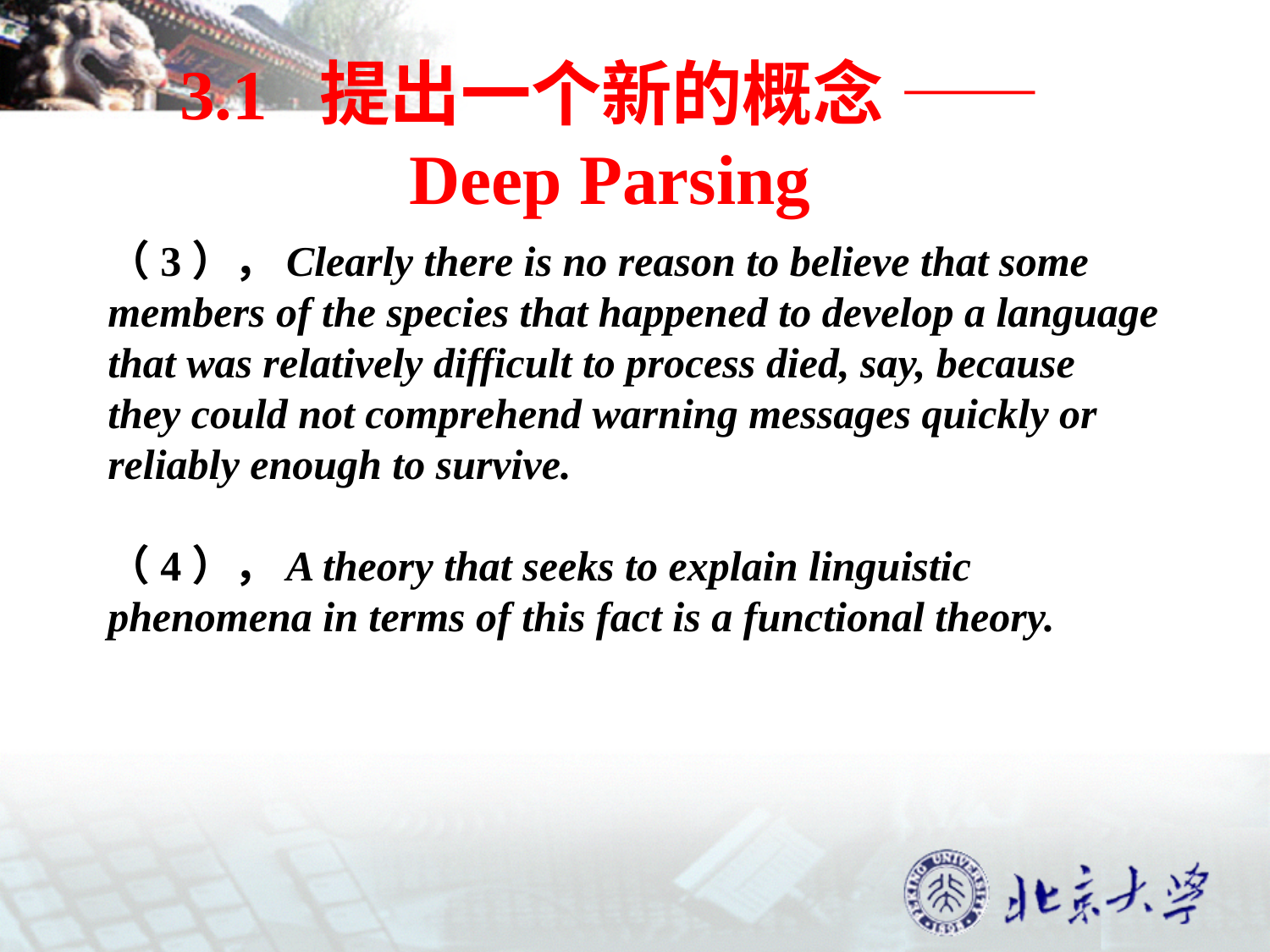

3.1  提出一个新的概念 —— Deep Parsing
（3），Clearly there is no reason to believe that some
members of the species that happened to develop a language
that was relatively difficult to process died, say, because
they could not comprehend warning messages quickly or
reliably enough to survive.

（4），A theory that seeks to explain linguistic
phenomena in terms of this fact is a functional theory.